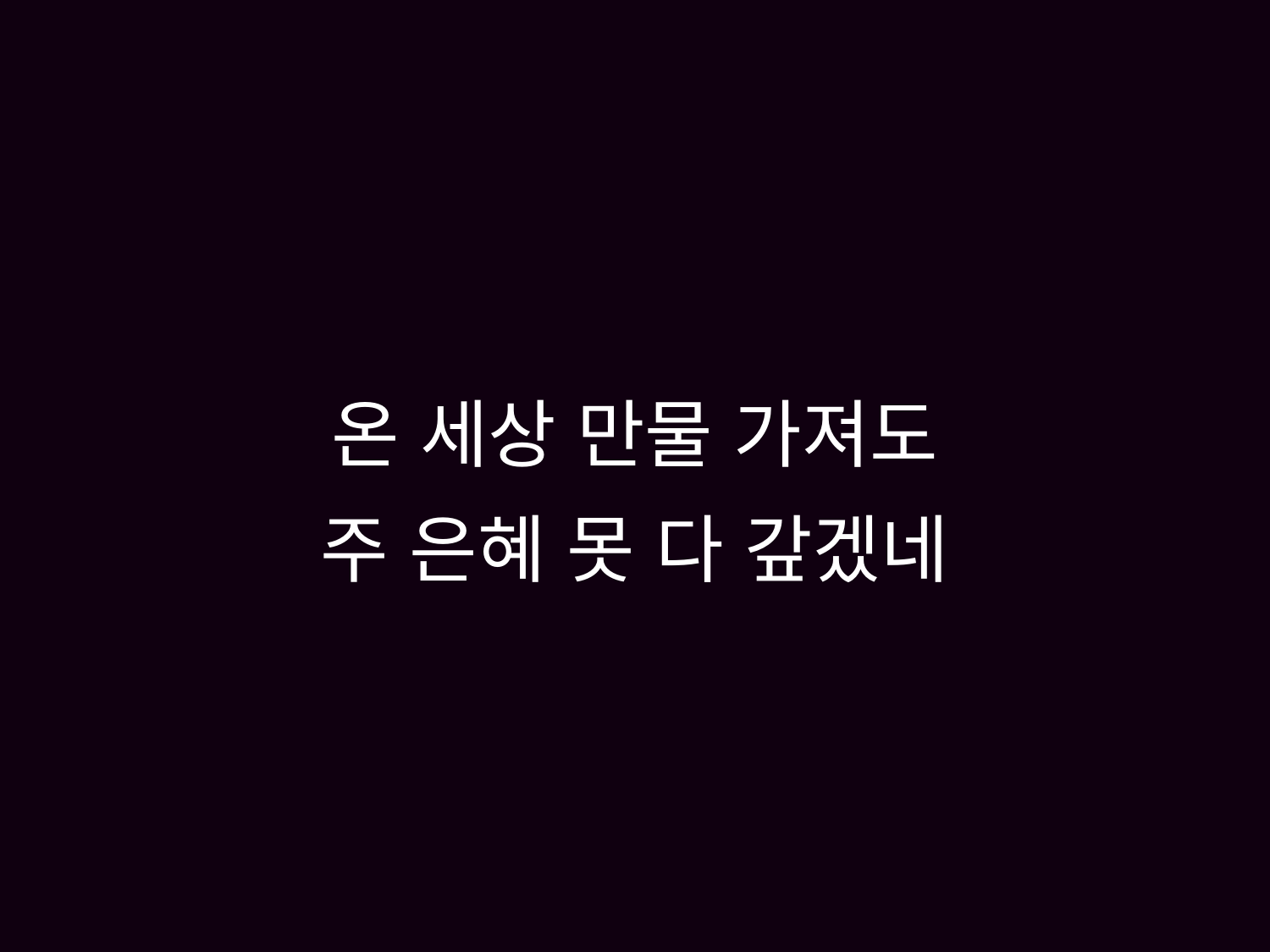

# 온 세상 만물 가져도 주 은혜 못 다 갚겠네